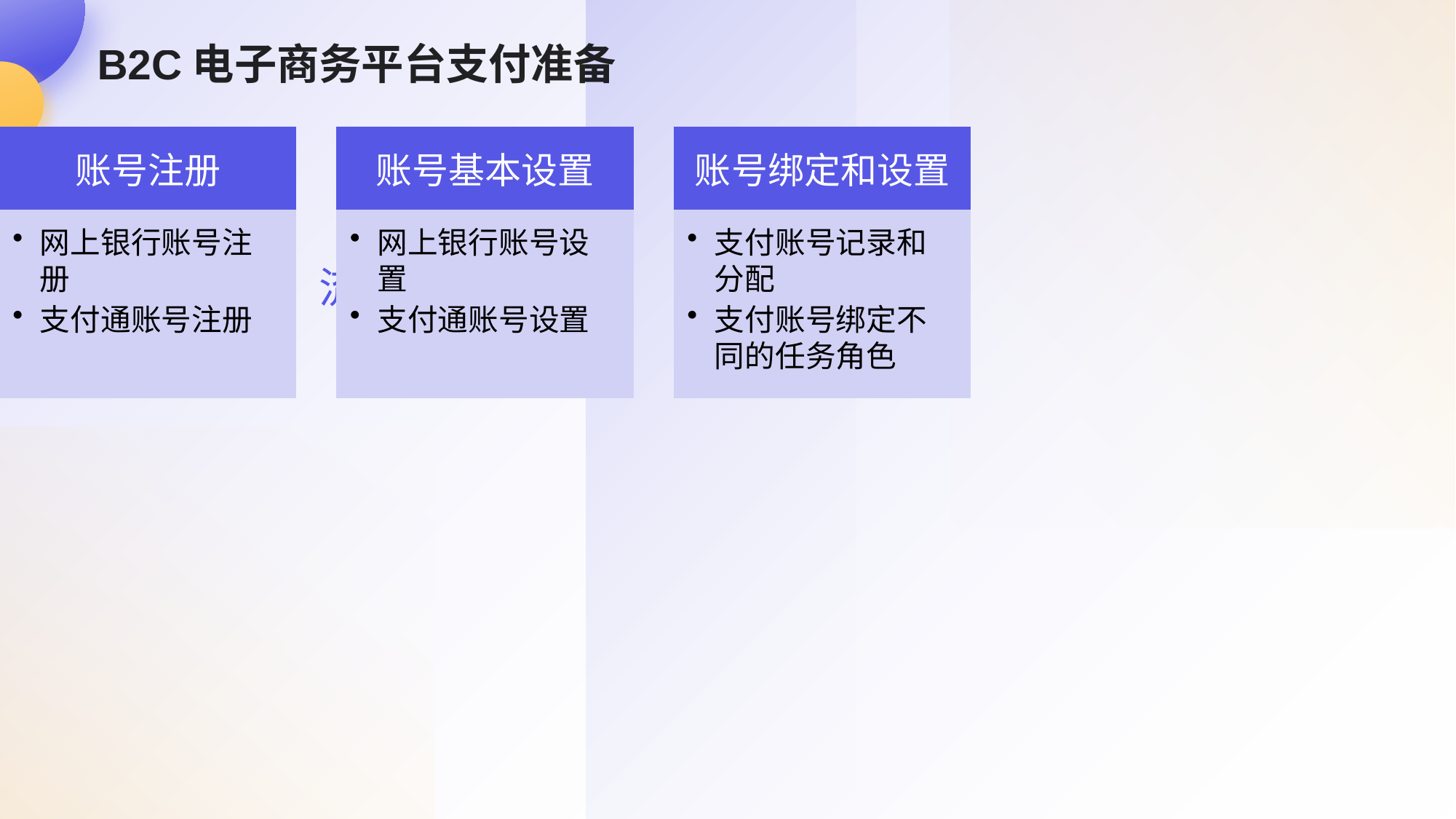

# B2C电子商务平台支付准备
账号注册
网上银行账号注册
支付通账号注册
账号基本设置
网上银行账号设置
支付通账号设置
账号绑定和设置
支付账号记录和分配
支付账号绑定不同的任务角色
流程提示

6